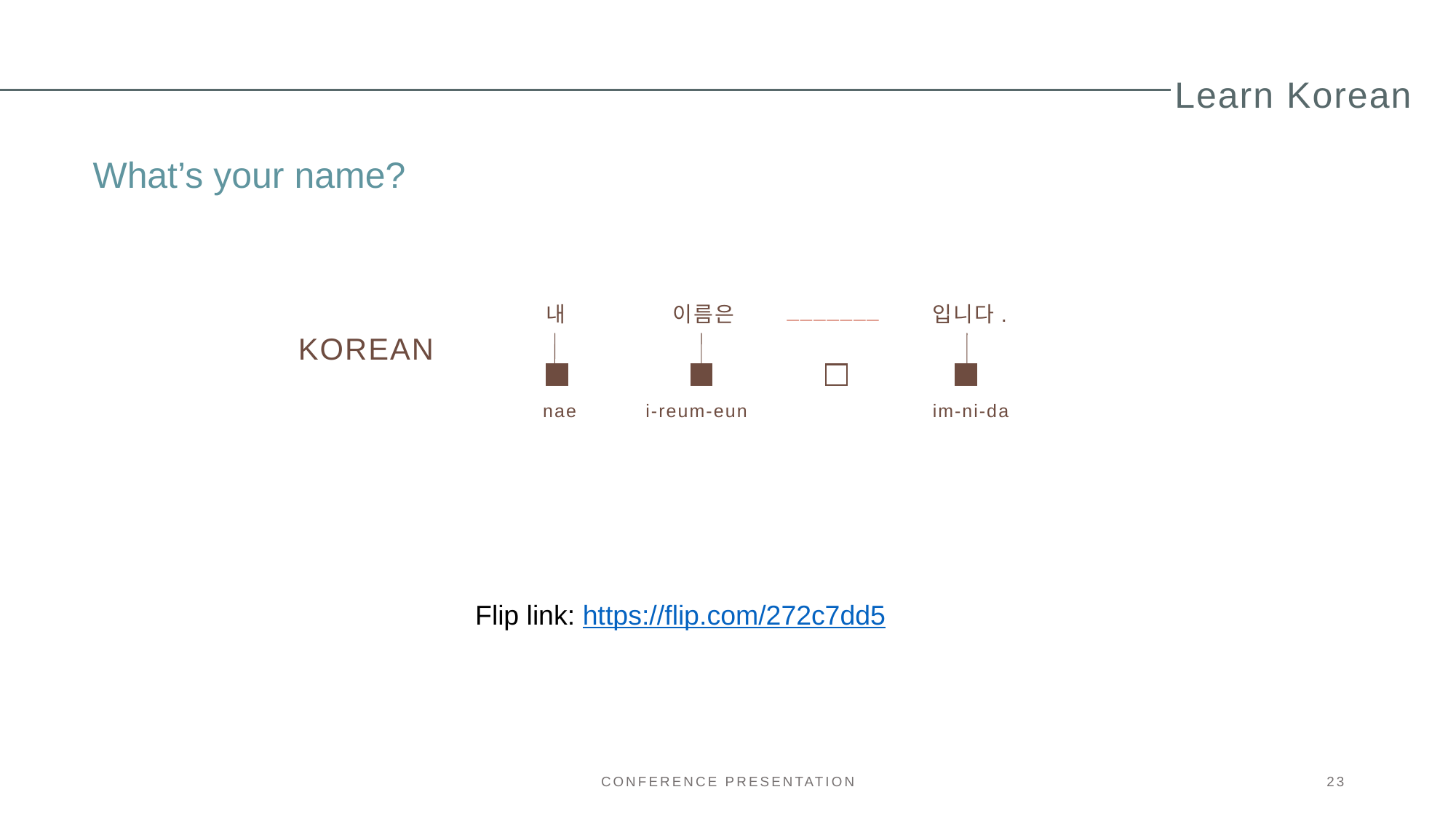

# Learn Korean
What’s your name?
내​
이름은
입니다.​
_______​
Korean

nae
i-reum-eun
im-ni-da
Flip link: https://flip.com/272c7dd5

Conference Presentation
23